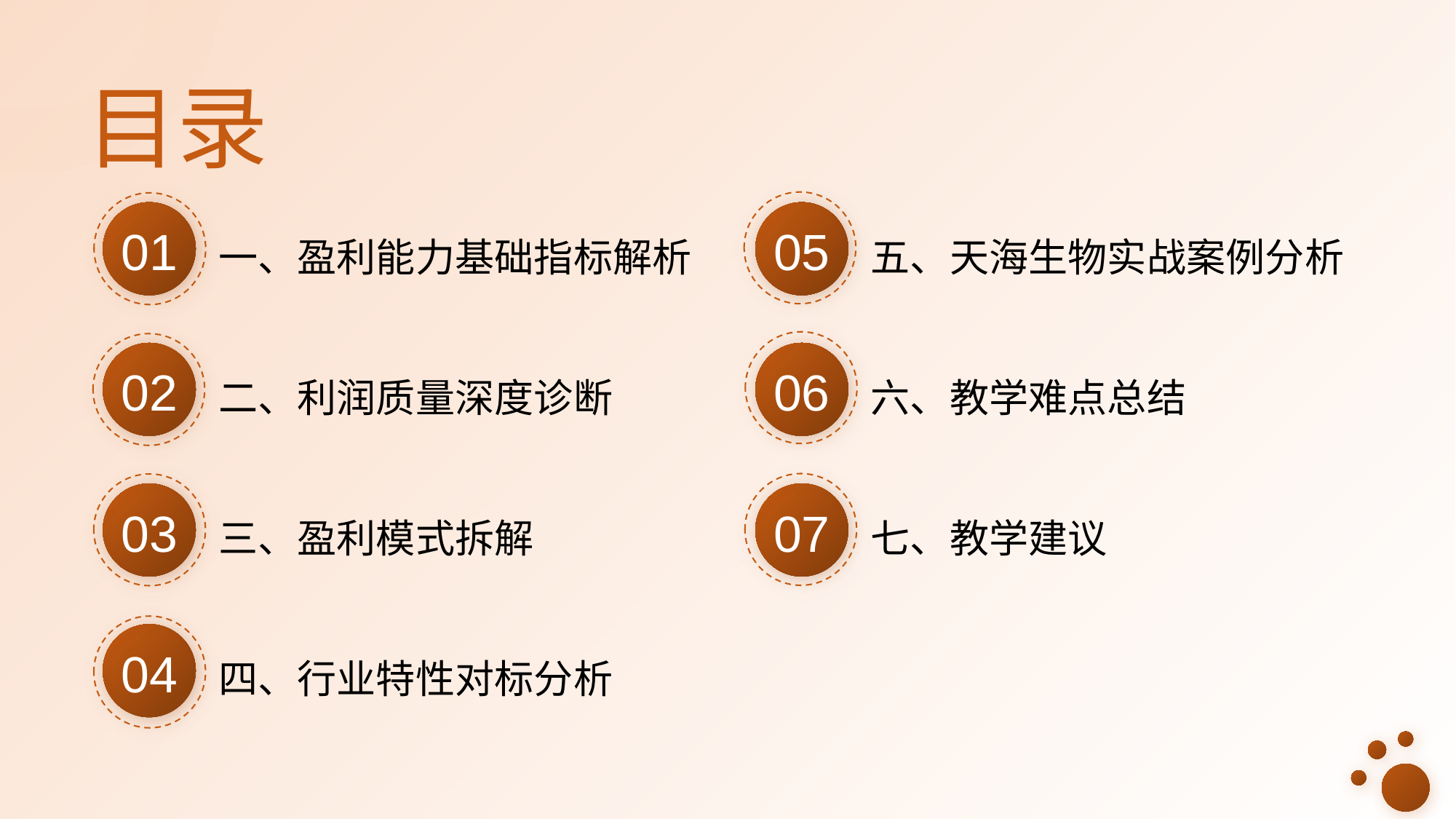

目录

一、盈利能力基础指标解析
五、天海生物实战案例分析

01
05

二、利润质量深度诊断
六、教学难点总结

02
06

三、盈利模式拆解
七、教学建议

03
07
四、行业特性对标分析

04